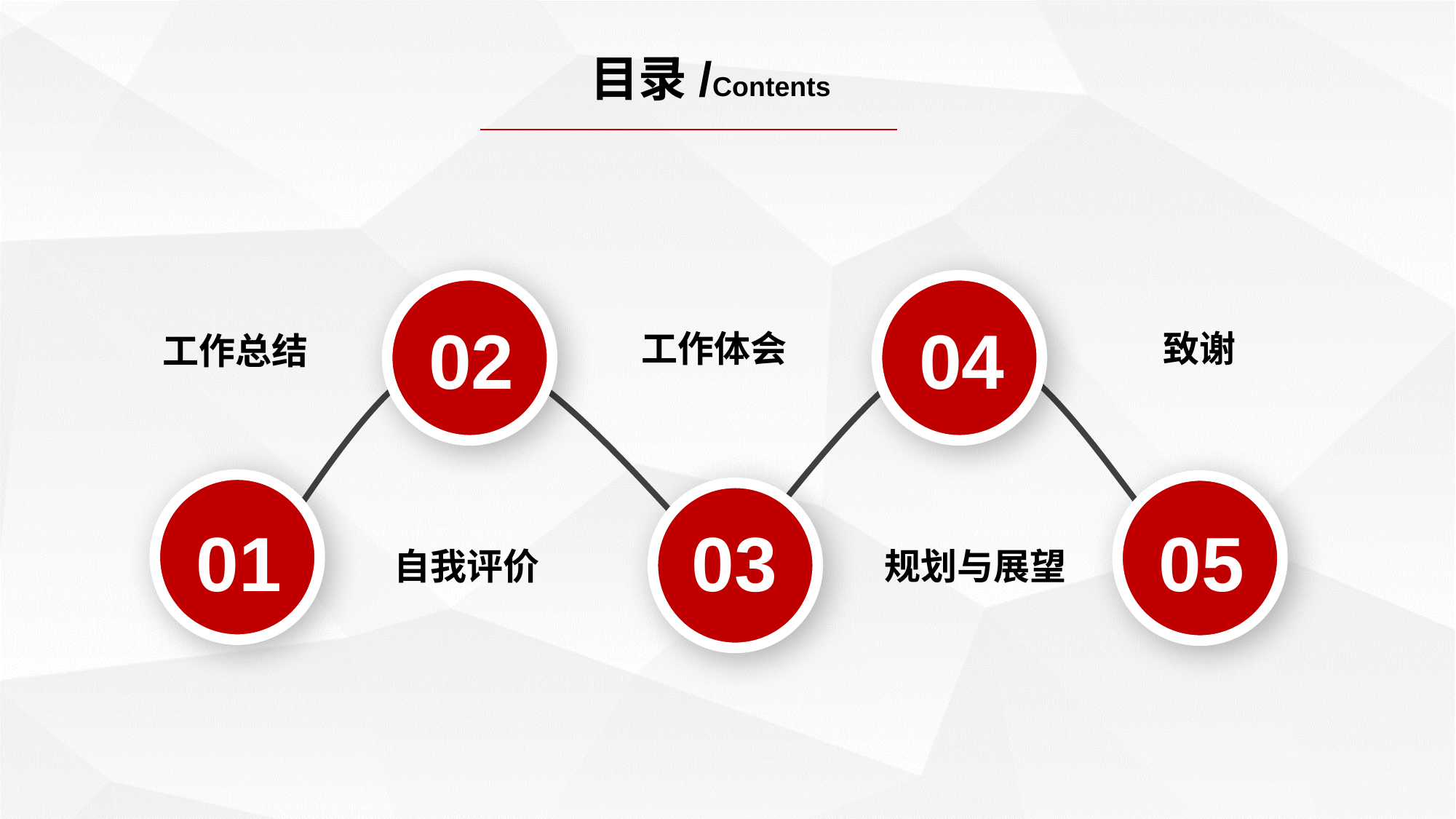

目录/Contents

02

04
致谢
工作体会
工作总结

01

05

03
规划与展望
自我评价